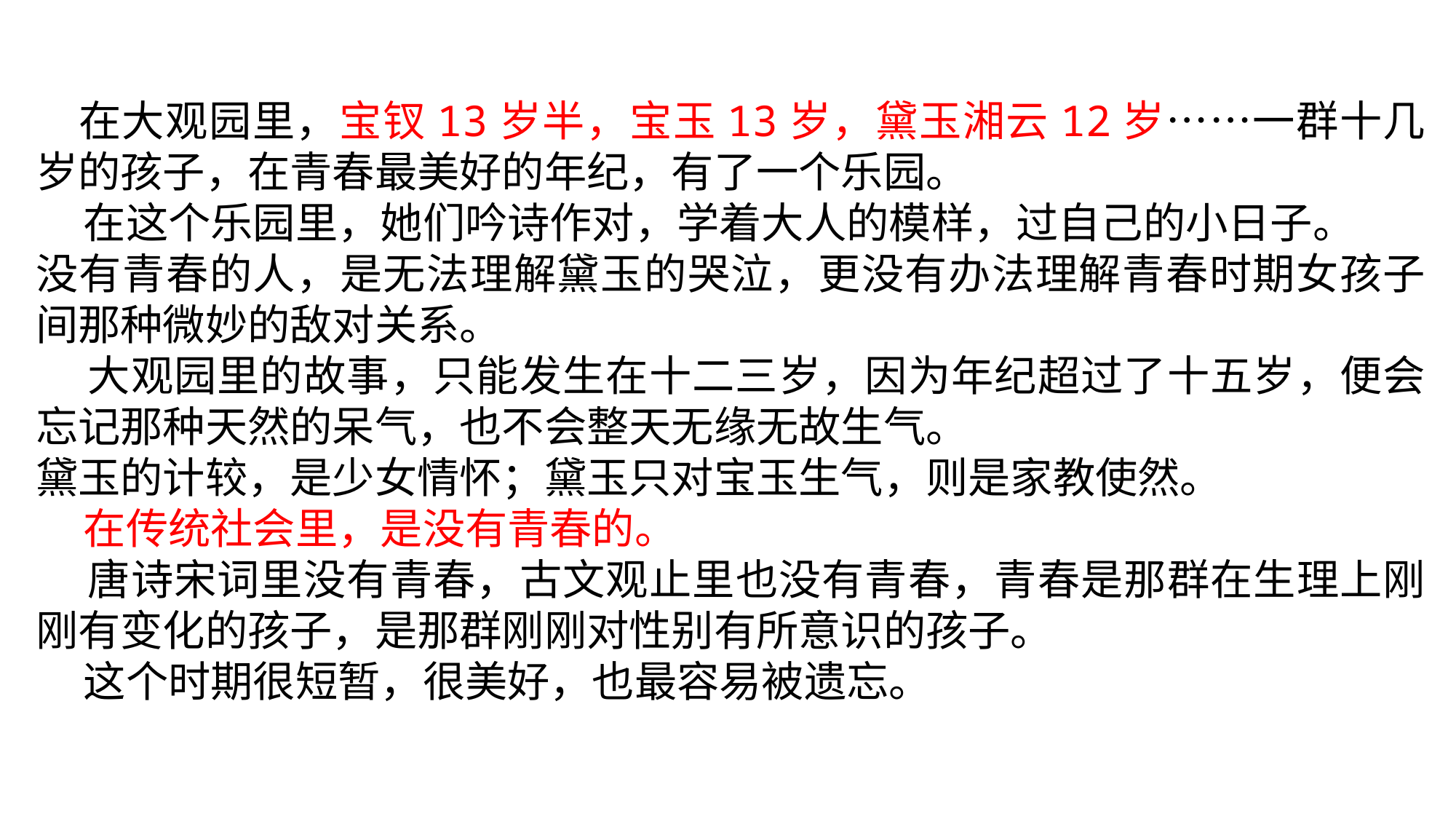

在大观园里，宝钗13岁半，宝玉13岁，黛玉湘云12岁……一群十几岁的孩子，在青春最美好的年纪，有了一个乐园。
    在这个乐园里，她们吟诗作对，学着大人的模样，过自己的小日子。
没有青春的人，是无法理解黛玉的哭泣，更没有办法理解青春时期女孩子间那种微妙的敌对关系。
    大观园里的故事，只能发生在十二三岁，因为年纪超过了十五岁，便会忘记那种天然的呆气，也不会整天无缘无故生气。
黛玉的计较，是少女情怀；黛玉只对宝玉生气，则是家教使然。
    在传统社会里，是没有青春的。
    唐诗宋词里没有青春，古文观止里也没有青春，青春是那群在生理上刚刚有变化的孩子，是那群刚刚对性别有所意识的孩子。
    这个时期很短暂，很美好，也最容易被遗忘。